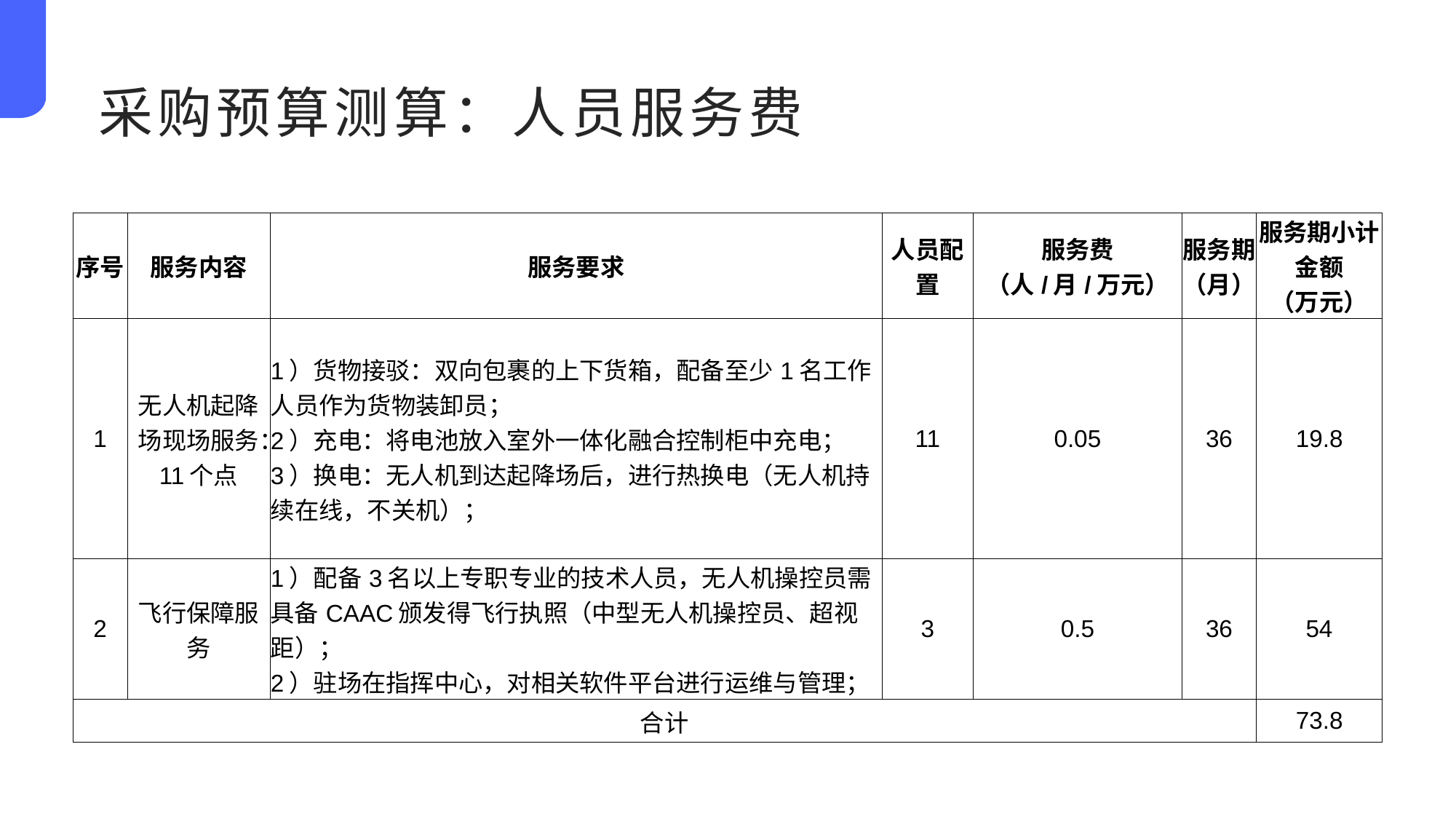

采购预算测算：人员服务费
|  |  |  |  |  |  |  |
| --- | --- | --- | --- | --- | --- | --- |
| 序号 | 服务内容 | 服务要求 | 人员配置 | 服务费 （人/月/万元） | 服务期（月） | 服务期小计金额 （万元） |
| 1 | 无人机起降场现场服务：11个点 | 1）货物接驳：双向包裹的上下货箱，配备至少1名工作人员作为货物装卸员； 2）充电：将电池放入室外一体化融合控制柜中充电； 3）换电：无人机到达起降场后，进行热换电（无人机持续在线，不关机）； | 11 | 0.05 | 36 | 19.8 |
| 2 | 飞行保障服务 | 1）配备3名以上专职专业的技术人员，无人机操控员需具备CAAC颁发得飞行执照（中型无人机操控员、超视距）； 2）驻场在指挥中心，对相关软件平台进行运维与管理； | 3 | 0.5 | 36 | 54 |
| 合计 |  |  |  |  |  | 73.8 |

39